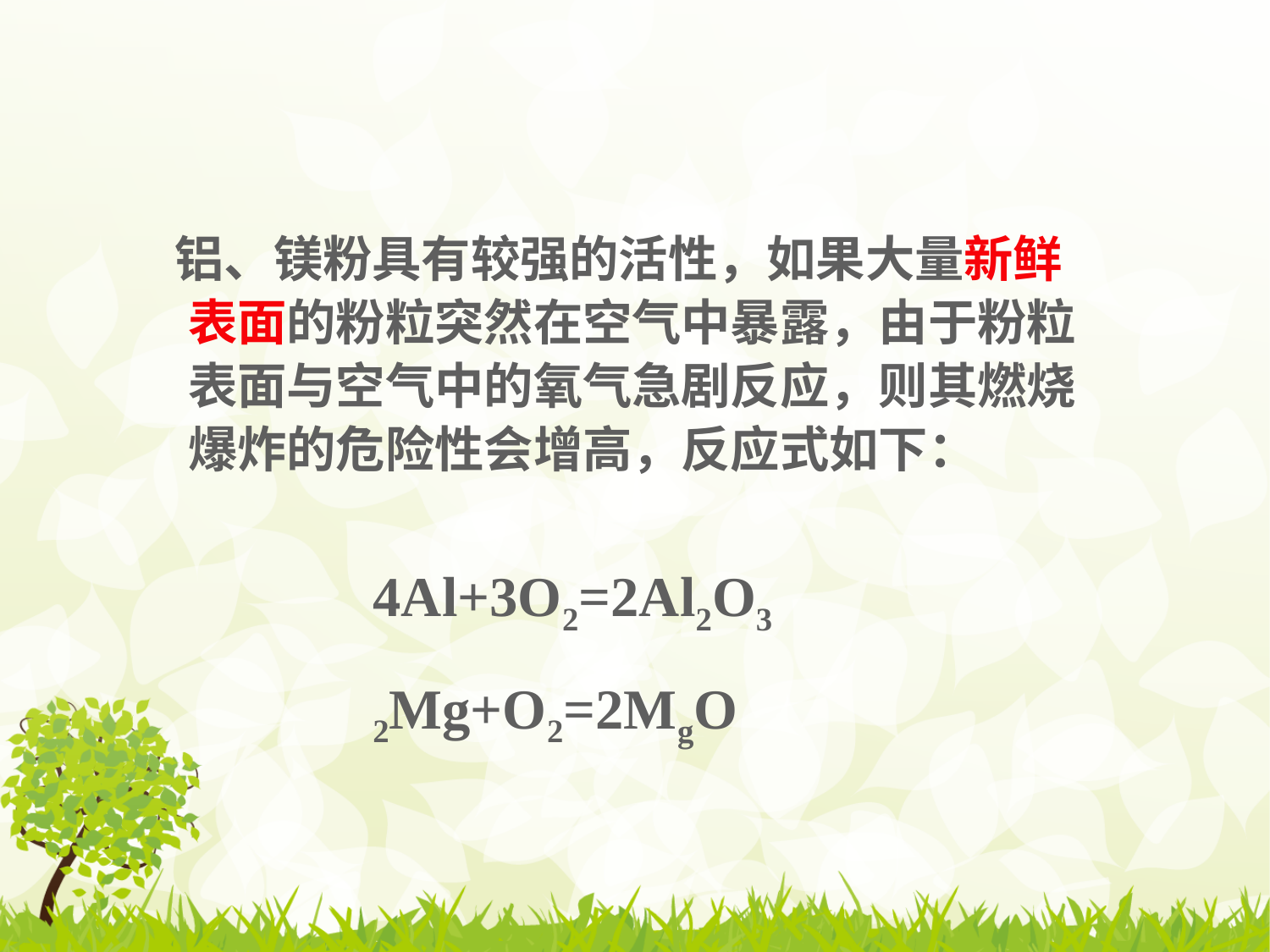

铝、镁粉具有较强的活性，如果大量新鲜表面的粉粒突然在空气中暴露，由于粉粒表面与空气中的氧气急剧反应，则其燃烧爆炸的危险性会增高，反应式如下：
4Al+3O2=2Al2O3
2Mg+O2=2MgO